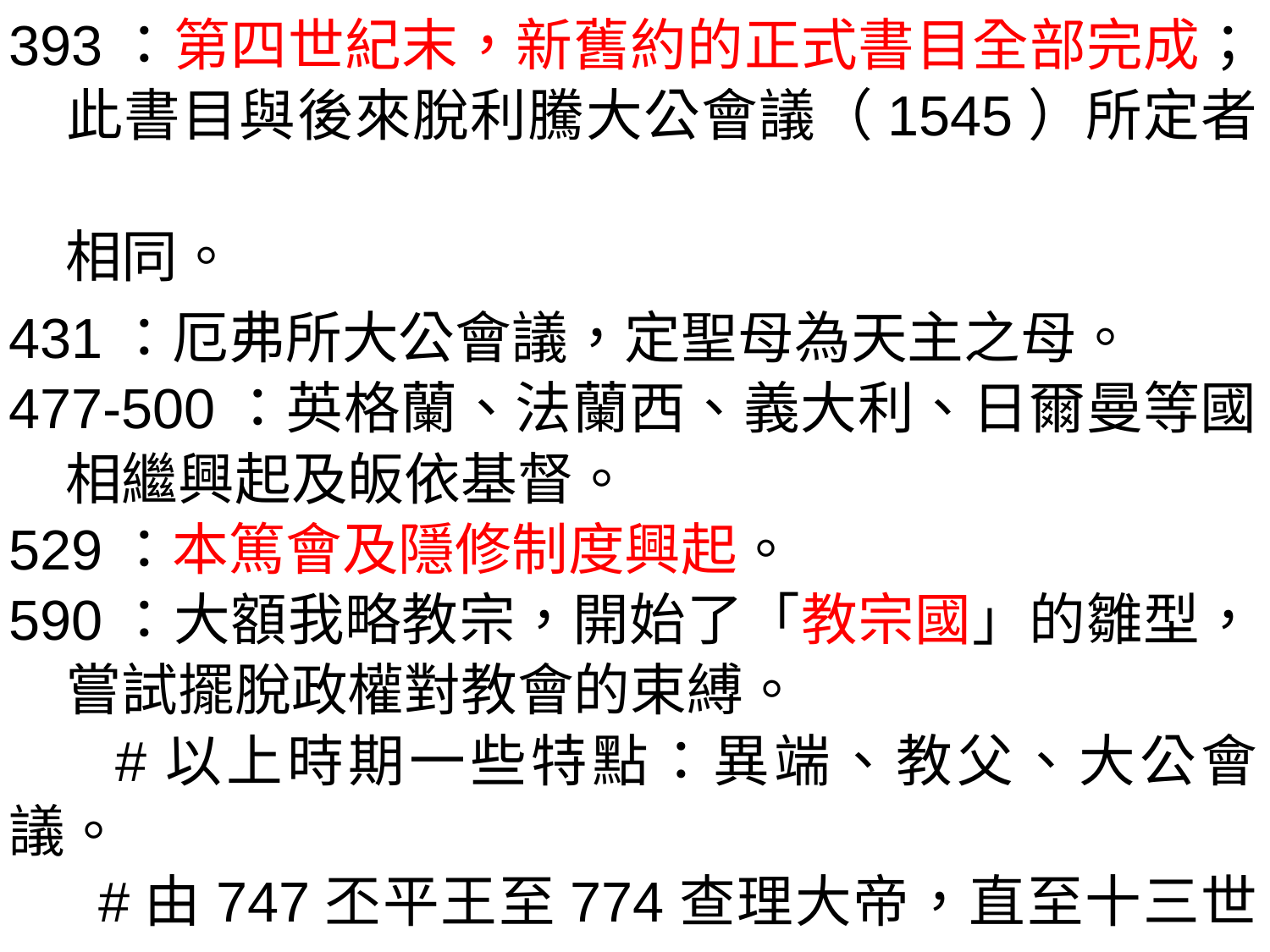

393：第四世紀末，新舊約的正式書目全部完成；
　此書目與後來脫利騰大公會議（1545）所定者　
　相同。
431：厄弗所大公會議，定聖母為天主之母。
477-500：英格蘭、法蘭西、義大利、日爾曼等國
　相繼興起及皈依基督。
529：本篤會及隱修制度興起。
590：大額我略教宗，開始了「教宗國」的雛型，
　嘗試擺脫政權對教會的束縛。
      #以上時期一些特點：異端、教父、大公會議。
      #由747丕平王至774查理大帝，直至十三世 　　　
　　紀，政教混淆不清，教宗須效忠皇帝，皇帝